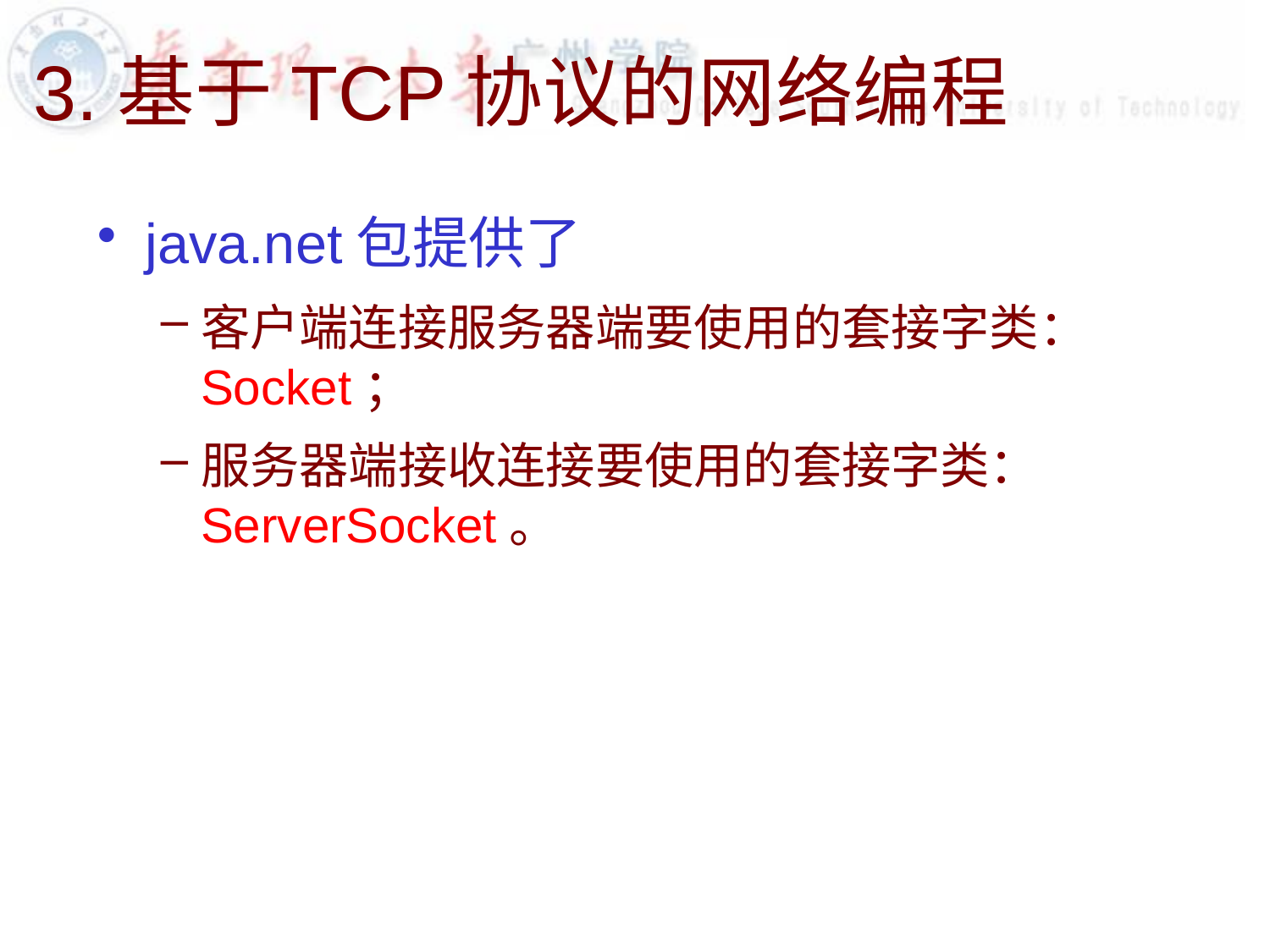

# 3.基于TCP协议的网络编程
java.net包提供了
客户端连接服务器端要使用的套接字类：Socket；
服务器端接收连接要使用的套接字类：ServerSocket。